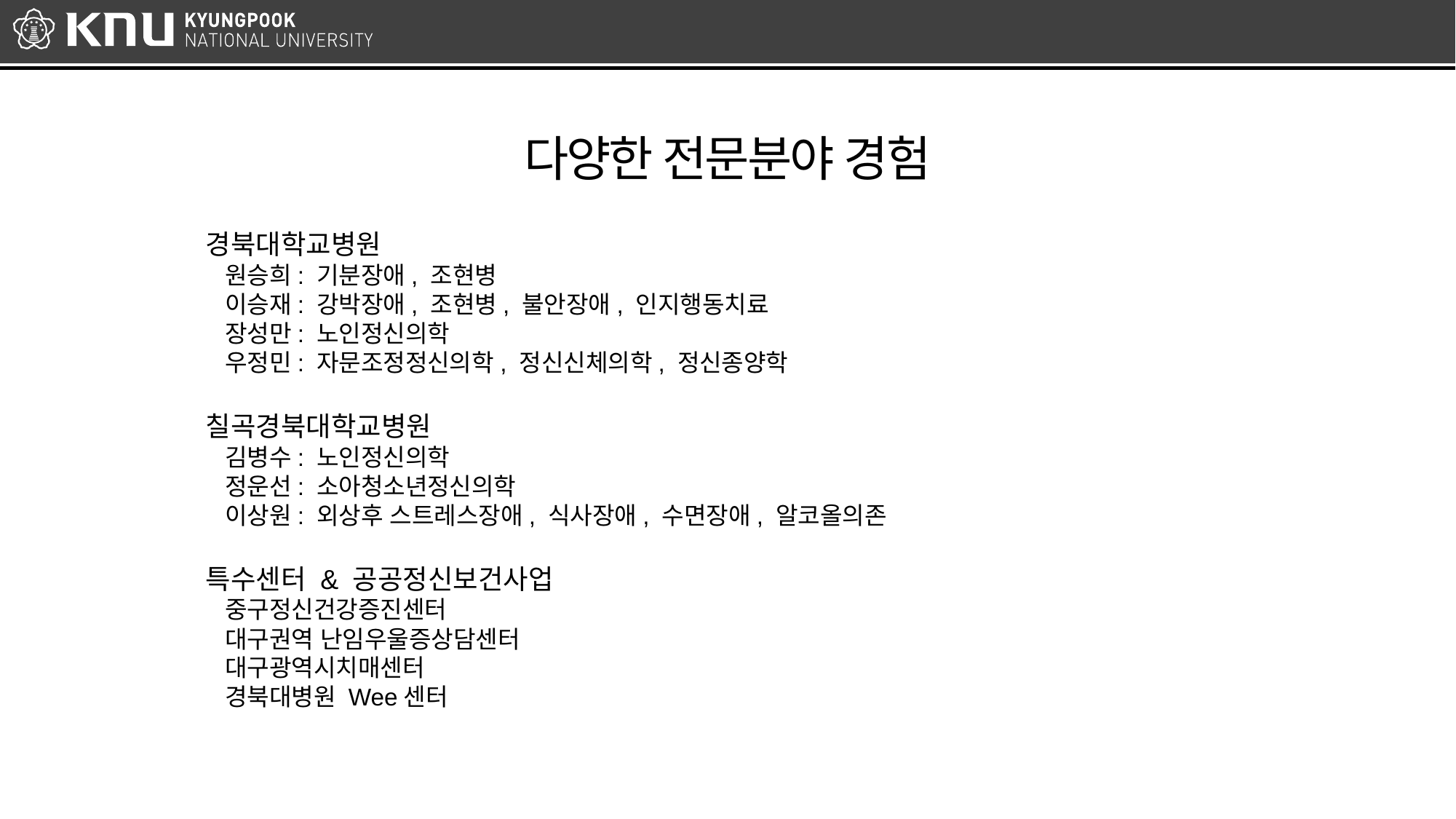

다양한 전문분야 경험
경북대학교병원
  원승희: 기분장애, 조현병
  이승재: 강박장애, 조현병, 불안장애, 인지행동치료
  장성만: 노인정신의학
  우정민: 자문조정정신의학, 정신신체의학, 정신종양학

칠곡경북대학교병원
  김병수: 노인정신의학
  정운선: 소아청소년정신의학
  이상원: 외상후 스트레스장애, 식사장애, 수면장애, 알코올의존

특수센터 & 공공정신보건사업
  중구정신건강증진센터
  대구권역 난임우울증상담센터
  대구광역시치매센터
  경북대병원 Wee센터